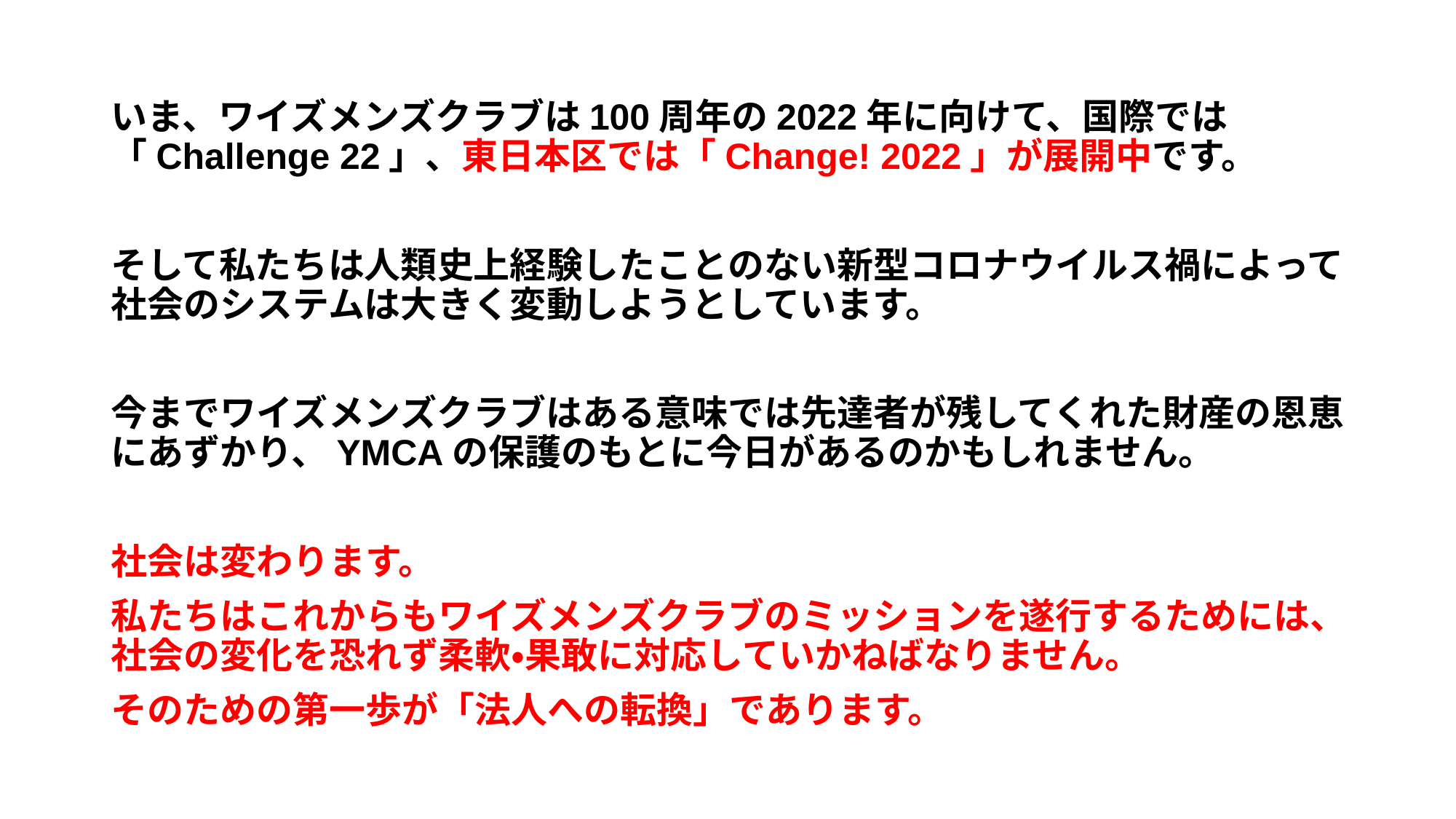

いま、ワイズメンズクラブは100周年の2022年に向けて、国際では「Challenge 22」、東日本区では「Change! 2022」が展開中です。

そして私たちは人類史上経験したことのない新型コロナウイルス禍によって社会のシステムは大きく変動しようとしています。

今までワイズメンズクラブはある意味では先達者が残してくれた財産の恩恵にあずかり、YMCAの保護のもとに今日があるのかもしれません。

社会は変わります。
私たちはこれからもワイズメンズクラブのミッションを遂行するためには、社会の変化を恐れず柔軟・果敢に対応していかねばなりません。
そのための第一歩が「法人への転換」であります。